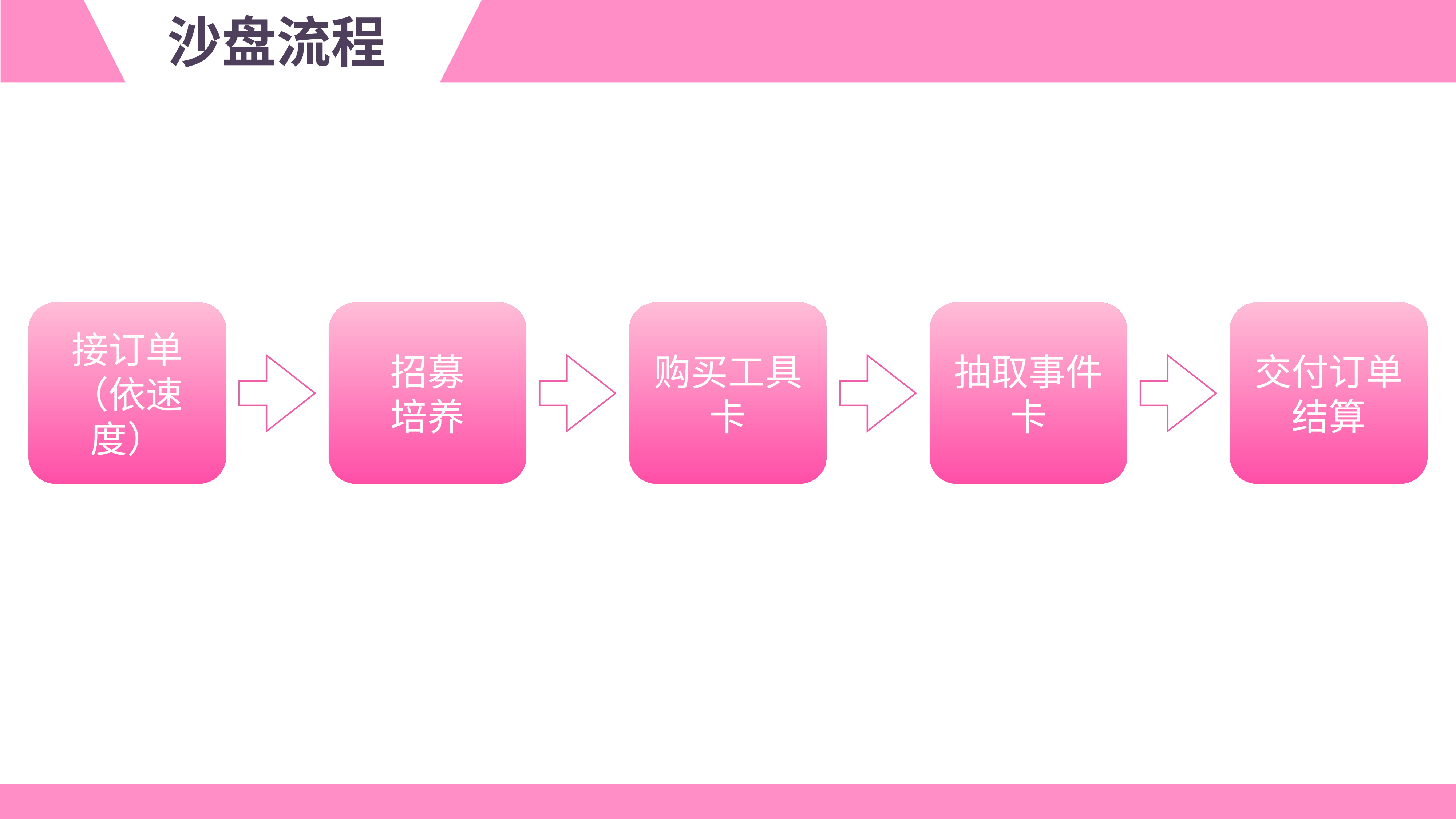

沙盘流程
接订单
（依速度）
招募
培养
购买工具卡
抽取事件卡
交付订单
结算